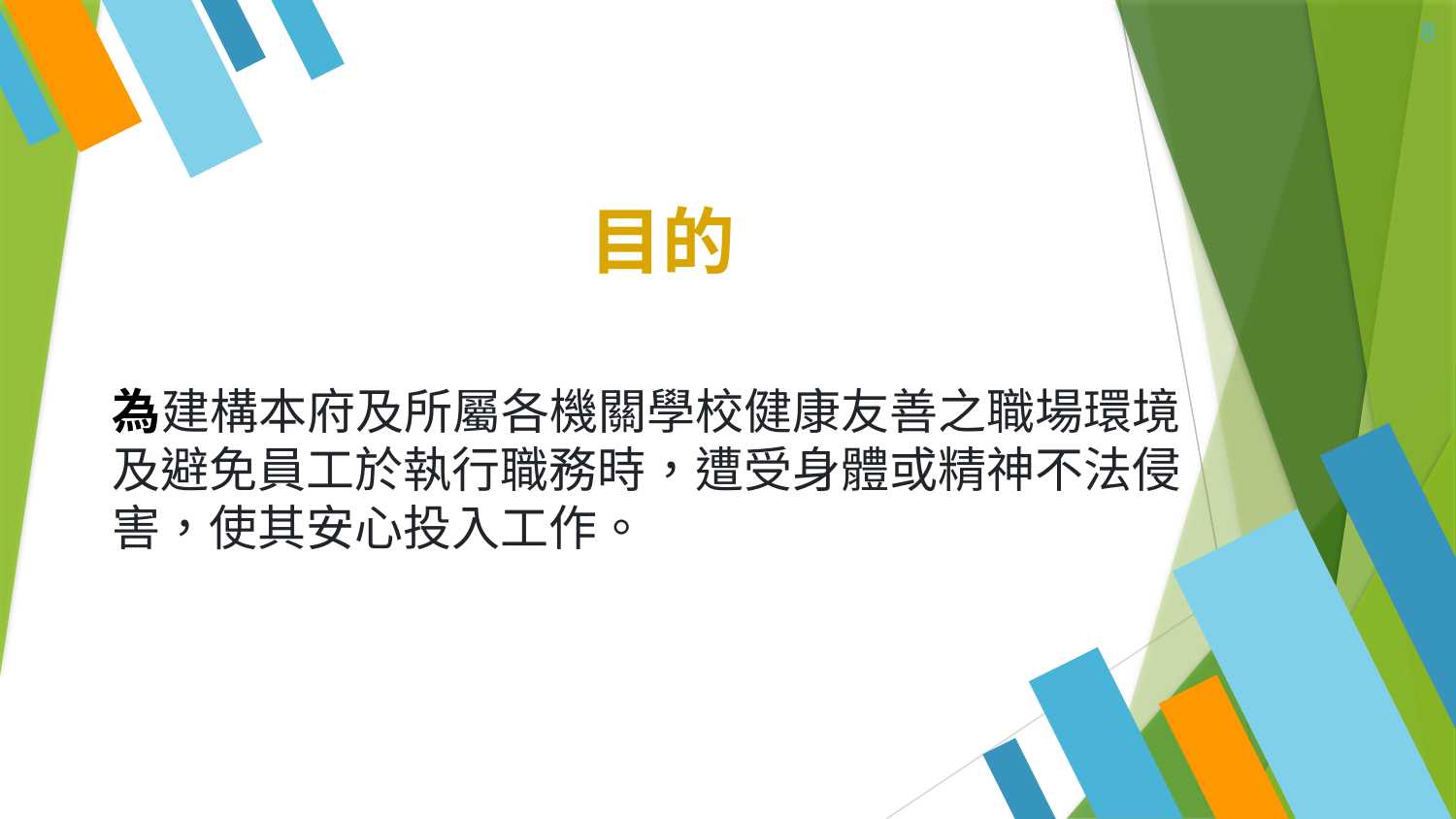

8
目的

為建構本府及所屬各機關學校健康友善之職場環境及避免員工於執行職務時，遭受身體或精神不法侵害，使其安心投入工作。